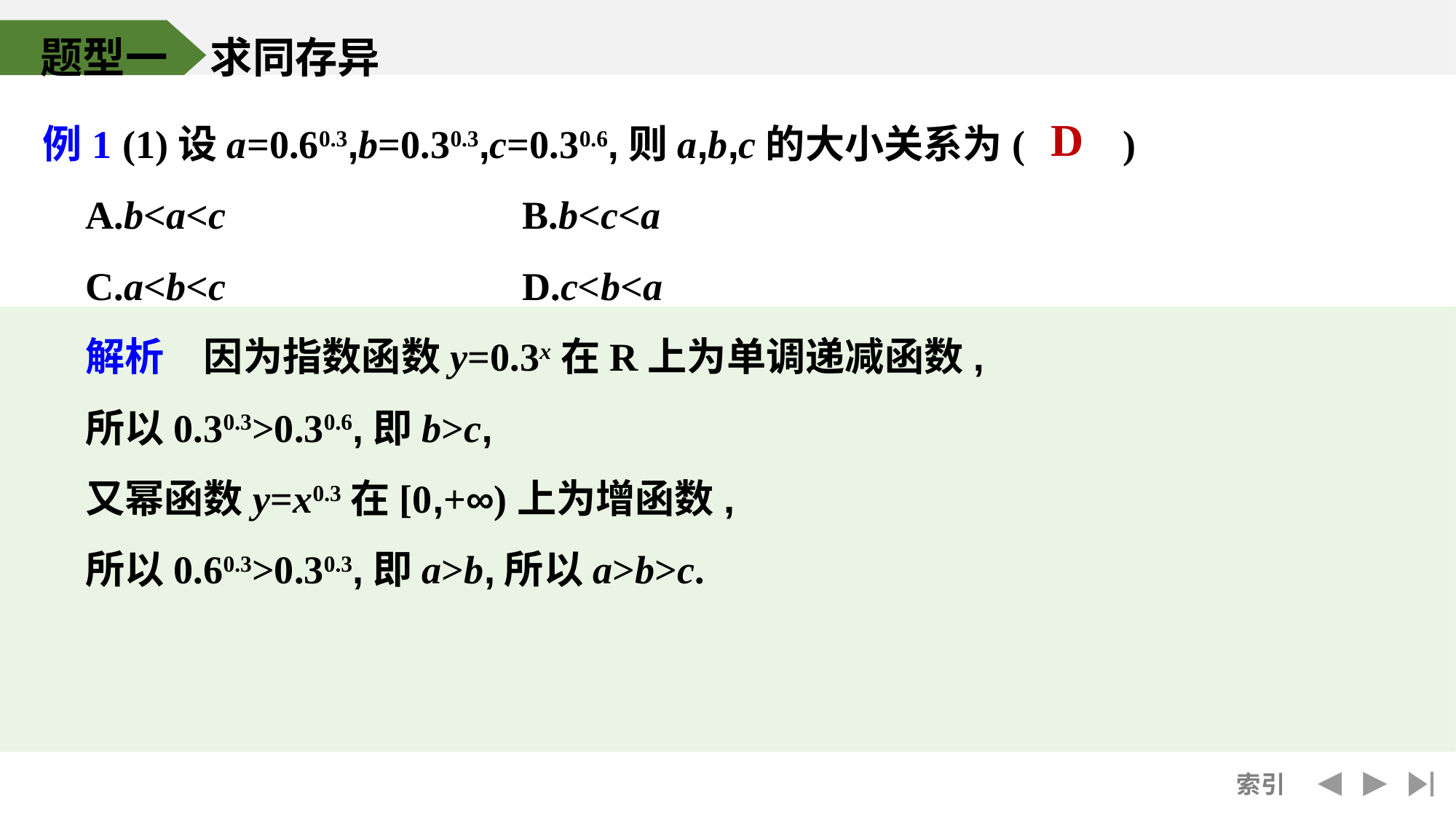

题型一　求同存异
例1 (1)设a=0.60.3,b=0.30.3,c=0.30.6,则a,b,c的大小关系为(　　)
	A.b<a<c			B.b<c<a
	C.a<b<c			D.c<b<a
	解析　因为指数函数y=0.3x在R上为单调递减函数,
	所以0.30.3>0.30.6,即b>c,
	又幂函数y=x0.3在[0,+∞)上为增函数,
	所以0.60.3>0.30.3,即a>b,所以a>b>c.
D